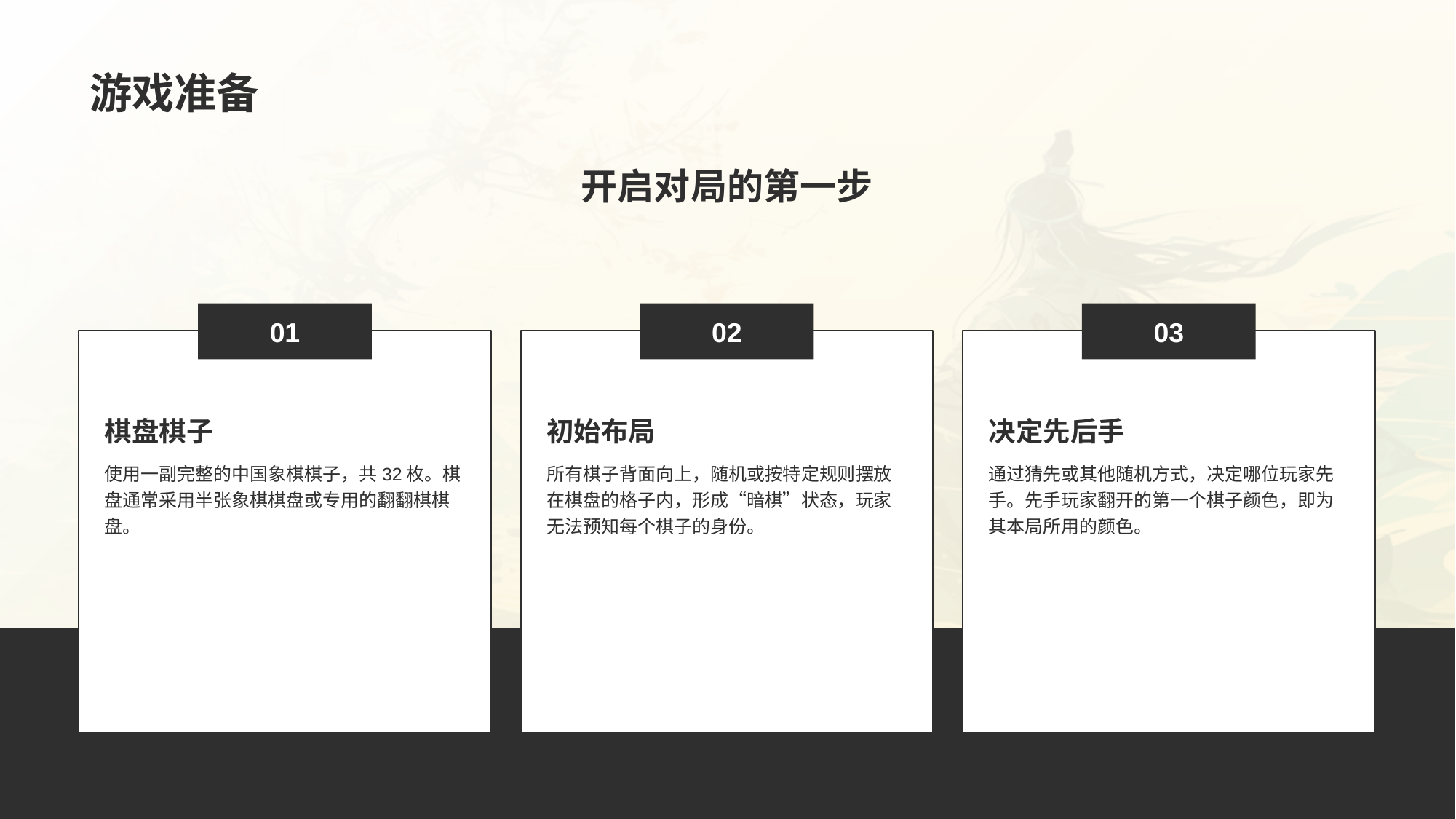

游戏准备
开启对局的第一步
01

棋盘棋子
使用一副完整的中国象棋棋子，共32枚。棋盘通常采用半张象棋棋盘或专用的翻翻棋棋盘。
02

初始布局
所有棋子背面向上，随机或按特定规则摆放在棋盘的格子内，形成“暗棋”状态，玩家无法预知每个棋子的身份。
03

决定先后手
通过猜先或其他随机方式，决定哪位玩家先手。先手玩家翻开的第一个棋子颜色，即为其本局所用的颜色。